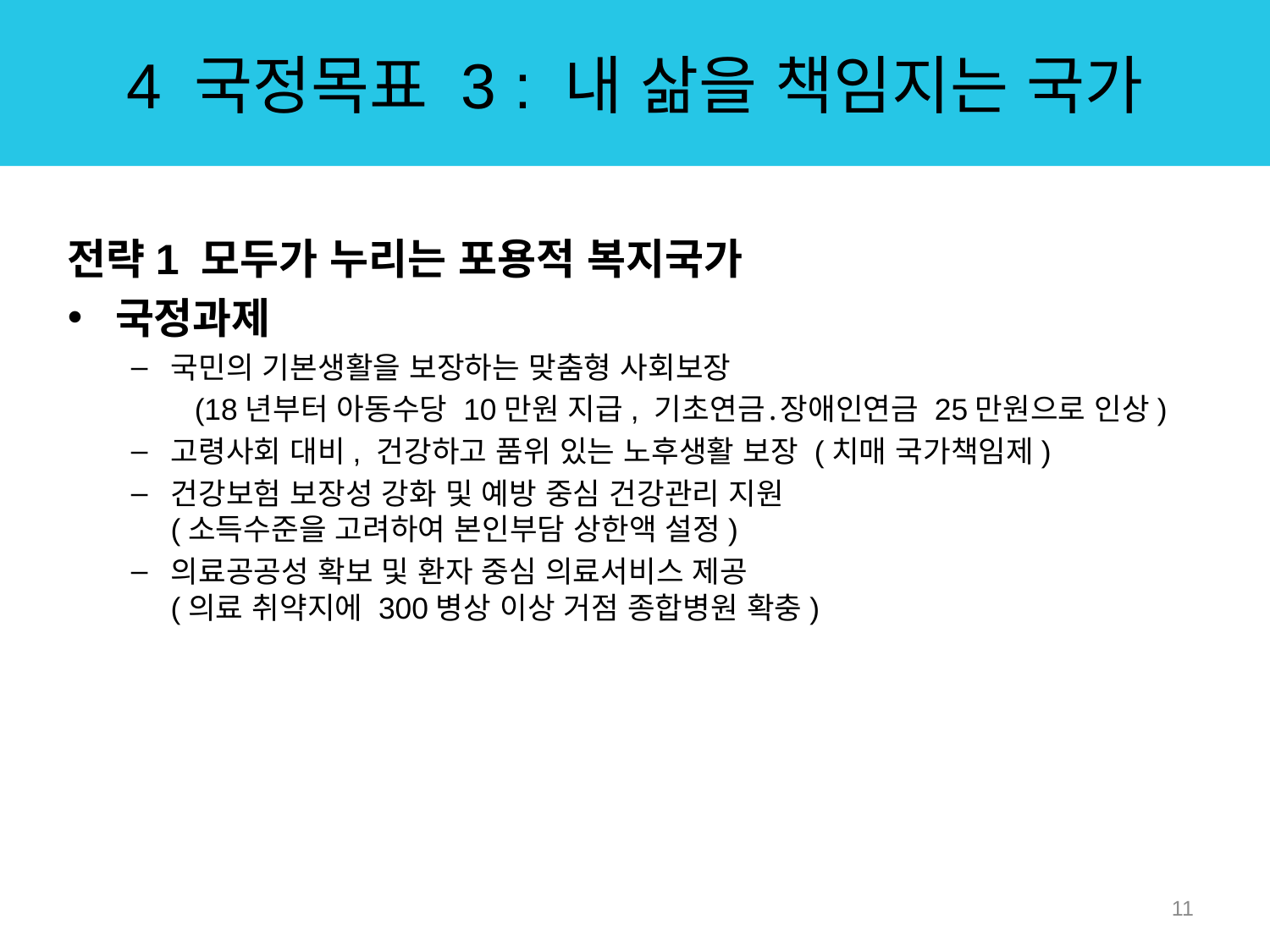

# 4 국정목표 3 : 내 삶을 책임지는 국가
전략1 모두가 누리는 포용적 복지국가
국정과제
국민의 기본생활을 보장하는 맞춤형 사회보장
(18년부터 아동수당 10만원 지급, 기초연금․장애인연금 25만원으로 인상)
고령사회 대비, 건강하고 품위 있는 노후생활 보장 (치매 국가책임제)
건강보험 보장성 강화 및 예방 중심 건강관리 지원
(소득수준을 고려하여 본인부담 상한액 설정)
의료공공성 확보 및 환자 중심 의료서비스 제공
(의료 취약지에 300병상 이상 거점 종합병원 확충)

11